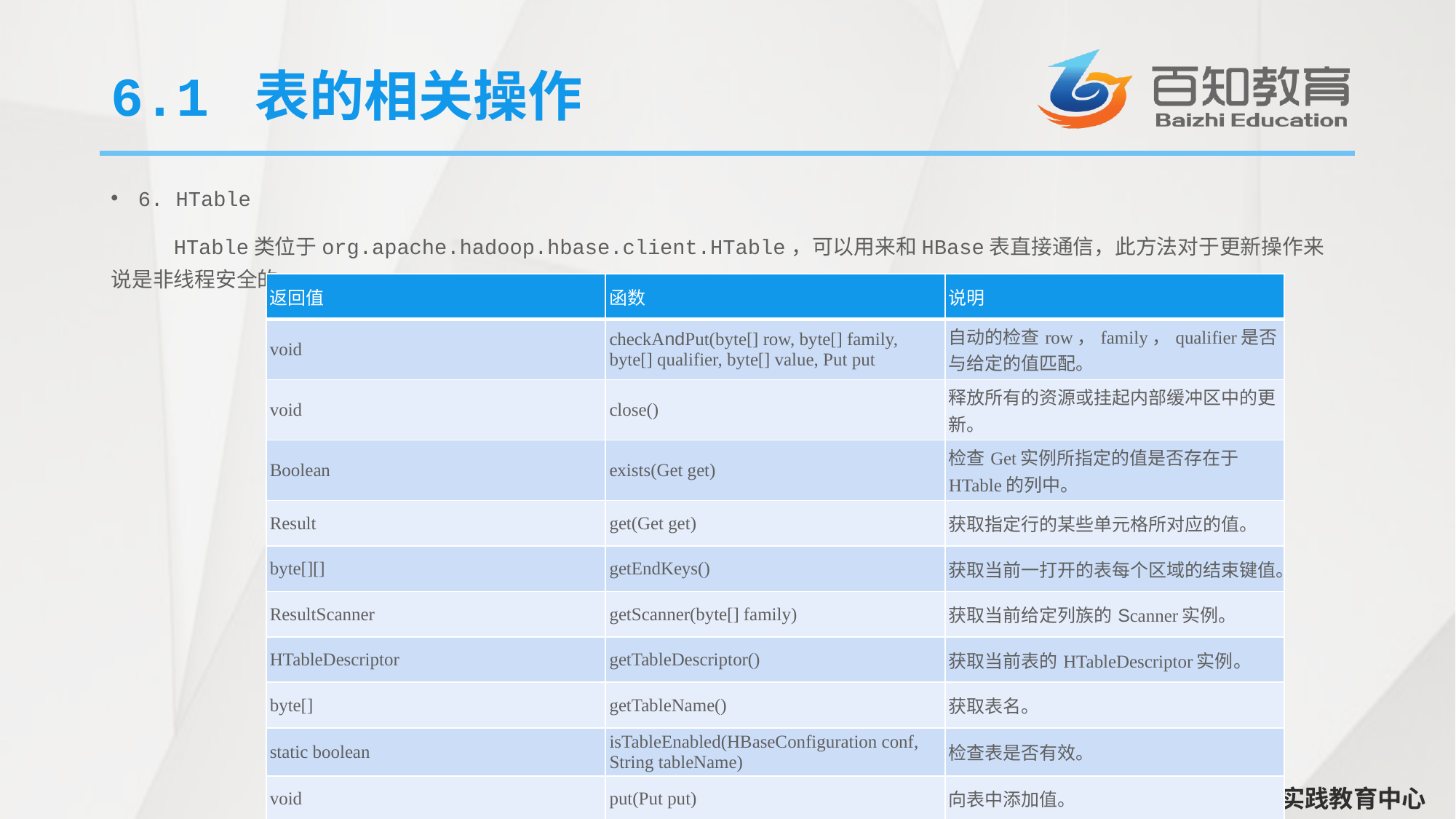

# 6.1 表的相关操作
6. HTable
     HTable类位于org.apache.hadoop.hbase.client.HTable，可以用来和HBase表直接通信，此方法对于更新操作来说是非线程安全的。

| 返回值 | 函数 | 说明 |
| --- | --- | --- |
| void | checkAndPut(byte[] row, byte[] family, byte[] qualifier, byte[] value, Put put | 自动的检查row，family，qualifier是否与给定的值匹配。 |
| void | close() | 释放所有的资源或挂起内部缓冲区中的更新。 |
| Boolean | exists(Get get) | 检查Get实例所指定的值是否存在于HTable的列中。 |
| Result | get(Get get) | 获取指定行的某些单元格所对应的值。 |
| byte[][] | getEndKeys() | 获取当前一打开的表每个区域的结束键值。 |
| ResultScanner | getScanner(byte[] family) | 获取当前给定列族的Scanner实例。 |
| HTableDescriptor | getTableDescriptor() | 获取当前表的HTableDescriptor实例。 |
| byte[] | getTableName() | 获取表名。 |
| static boolean | isTableEnabled(HBaseConfiguration conf, String tableName) | 检查表是否有效。 |
| void | put(Put put) | 向表中添加值。 |